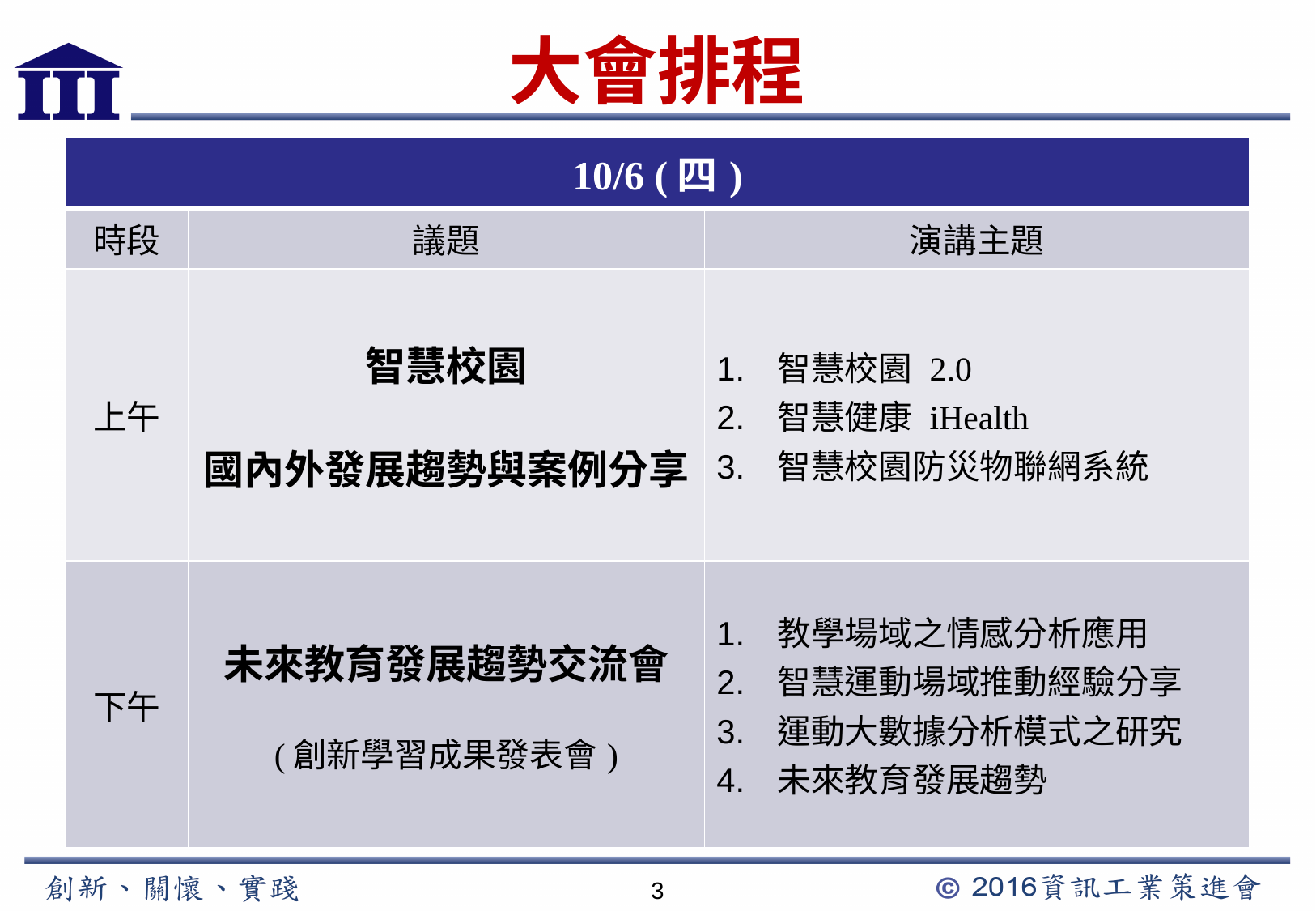

# 大會排程
| 10/6 (四) |  |  |
| --- | --- | --- |
| 時段 | 議題 | 演講主題 |
| 上午 | 智慧校園 國內外發展趨勢與案例分享 | 智慧校園 2.0 智慧健康 iHealth 智慧校園防災物聯網系統 |
| 下午 | 未來教育發展趨勢交流會 (創新學習成果發表會) | 教學場域之情感分析應用 智慧運動場域推動經驗分享 運動大數據分析模式之研究 未來教育發展趨勢 |
3